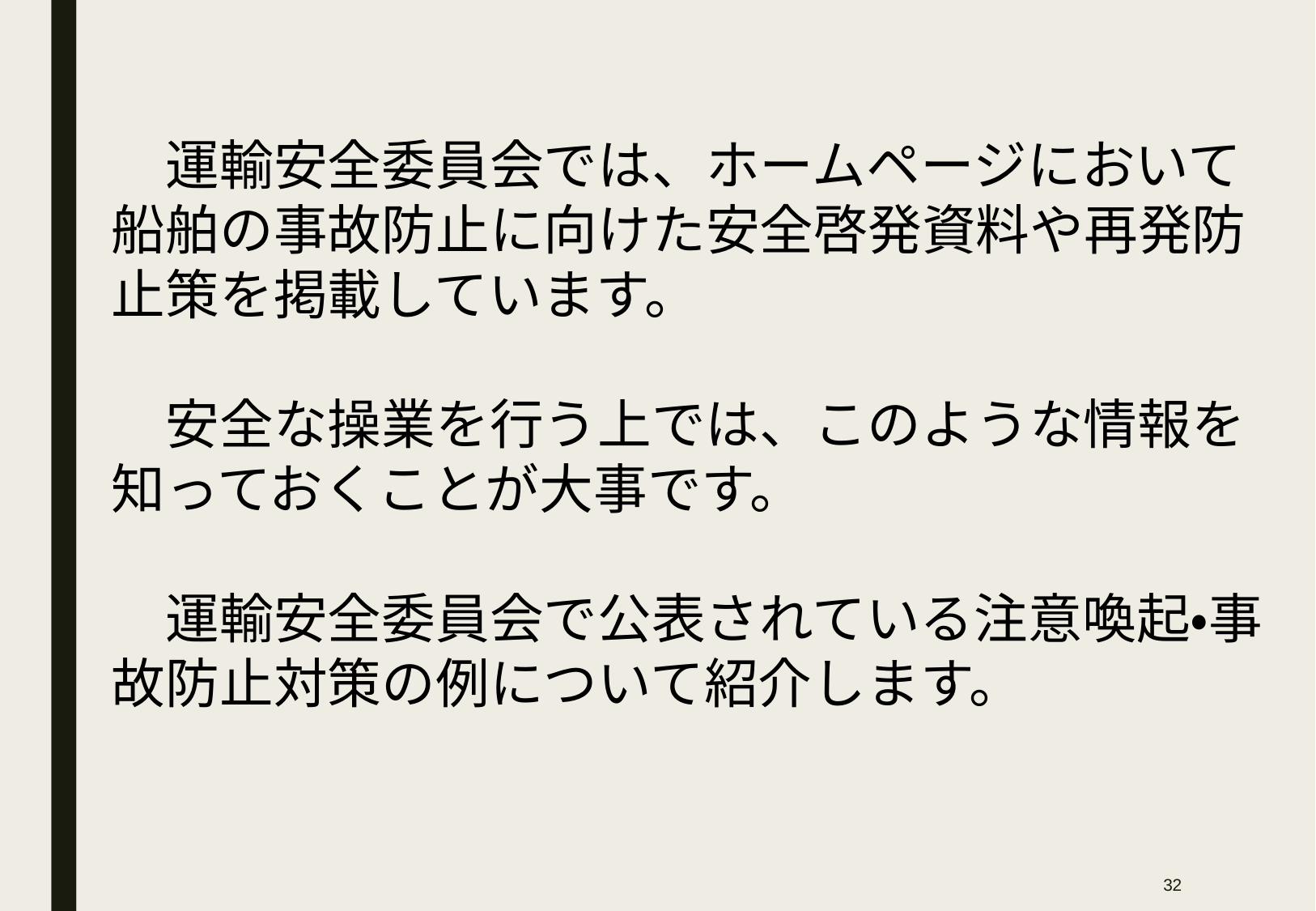

運輸安全委員会では、ホームページにおいて船舶の事故防止に向けた安全啓発資料や再発防止策を掲載しています。

　安全な操業を行う上では、このような情報を知っておくことが大事です。

　運輸安全委員会で公表されている注意喚起・事故防止対策の例について紹介します。
32